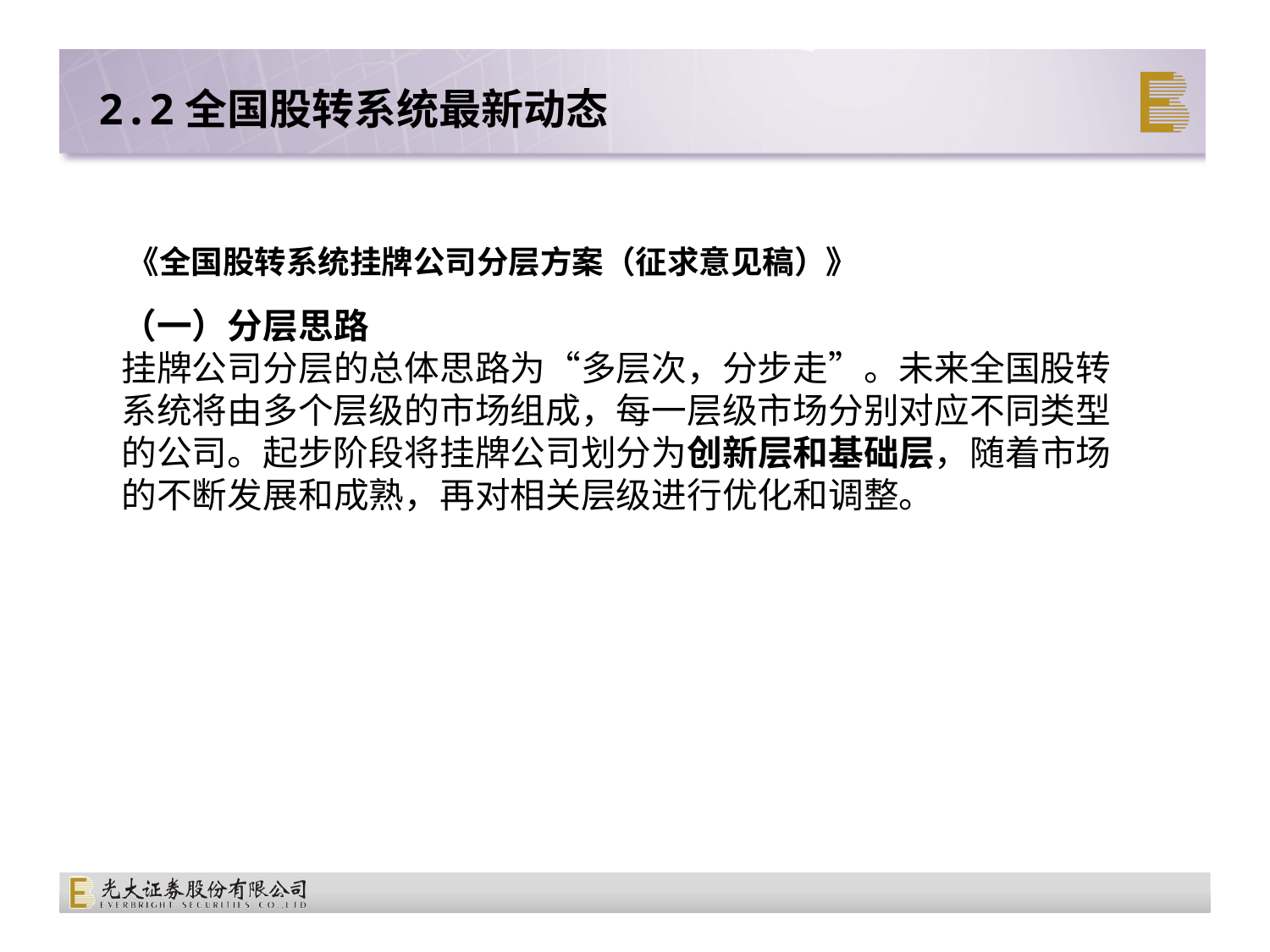

2.2全国股转系统最新动态
《全国股转系统挂牌公司分层方案（征求意见稿）》
（一）分层思路
挂牌公司分层的总体思路为“多层次，分步走”。未来全国股转系统将由多个层级的市场组成，每一层级市场分别对应不同类型的公司。起步阶段将挂牌公司划分为创新层和基础层，随着市场的不断发展和成熟，再对相关层级进行优化和调整。